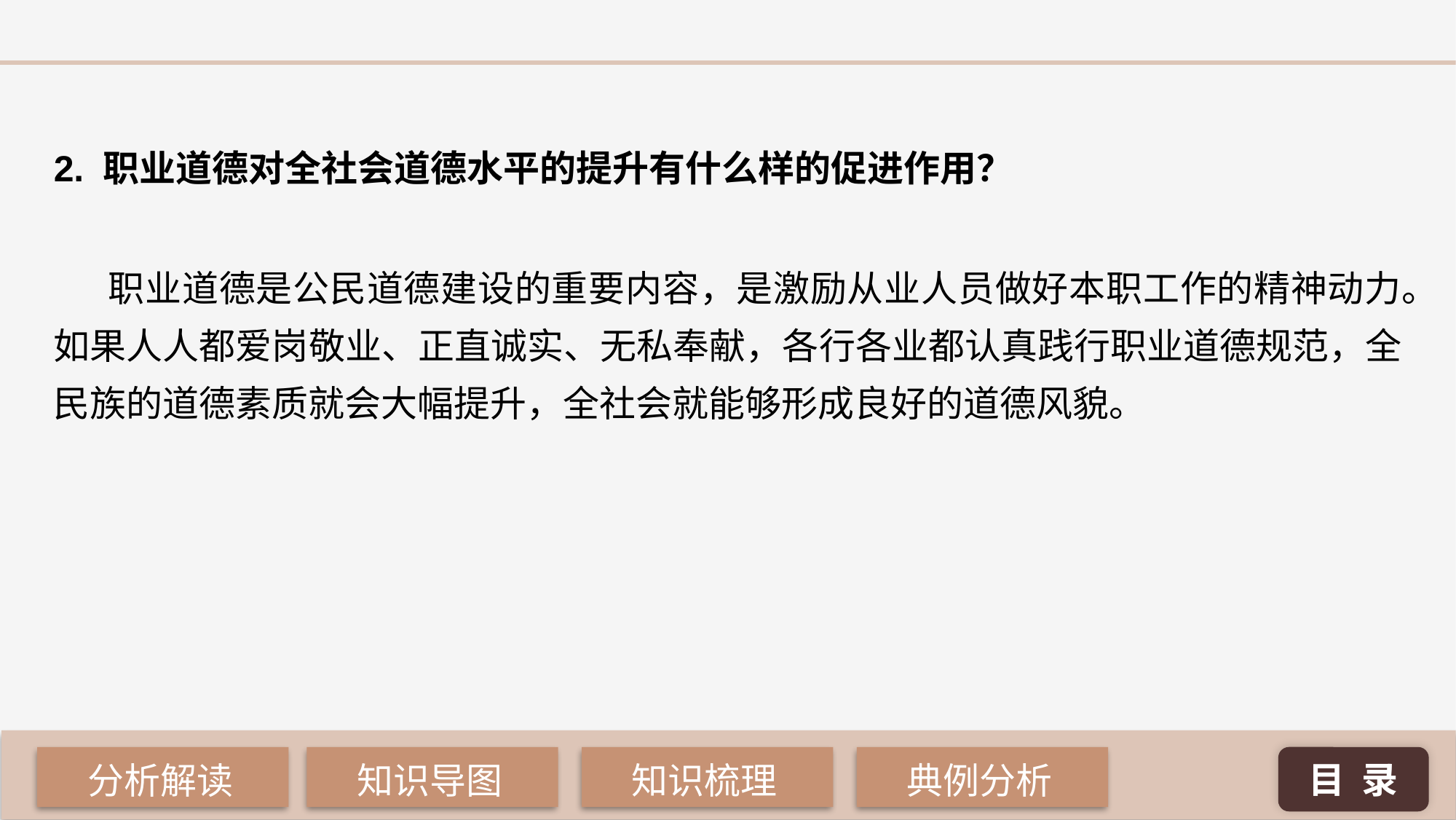

2. 职业道德对全社会道德水平的提升有什么样的促进作用？
职业道德是公民道德建设的重要内容，是激励从业人员做好本职工作的精神动力。如果人人都爱岗敬业、正直诚实、无私奉献，各行各业都认真践行职业道德规范，全民族的道德素质就会大幅提升，全社会就能够形成良好的道德风貌。